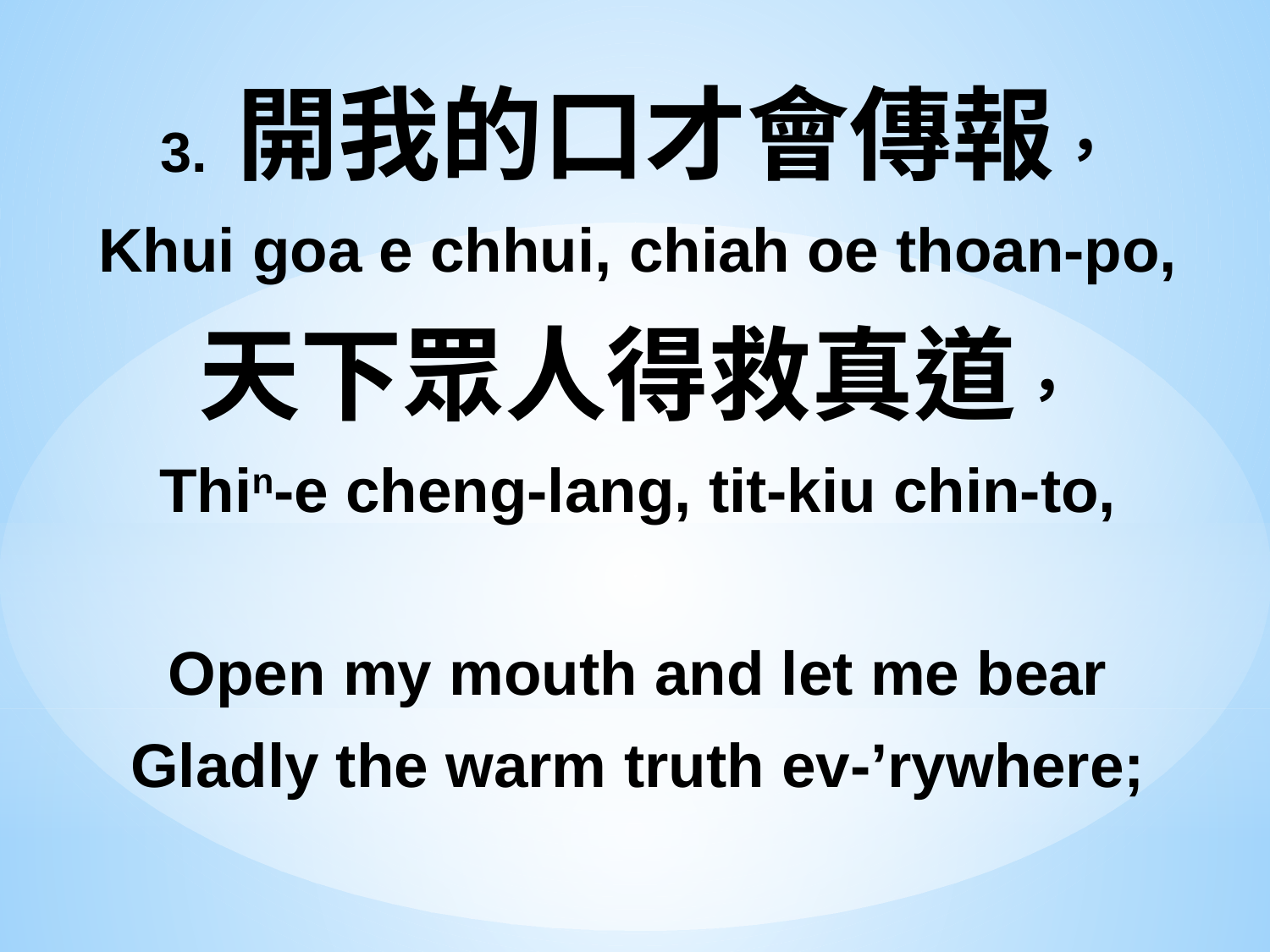

3. 開我的口才會傳報，
Khui goa e chhui, chiah oe thoan-po,
天下眾人得救真道，
Thin-e cheng-lang, tit-kiu chin-to,

Open my mouth and let me bear
Gladly the warm truth ev-’rywhere;